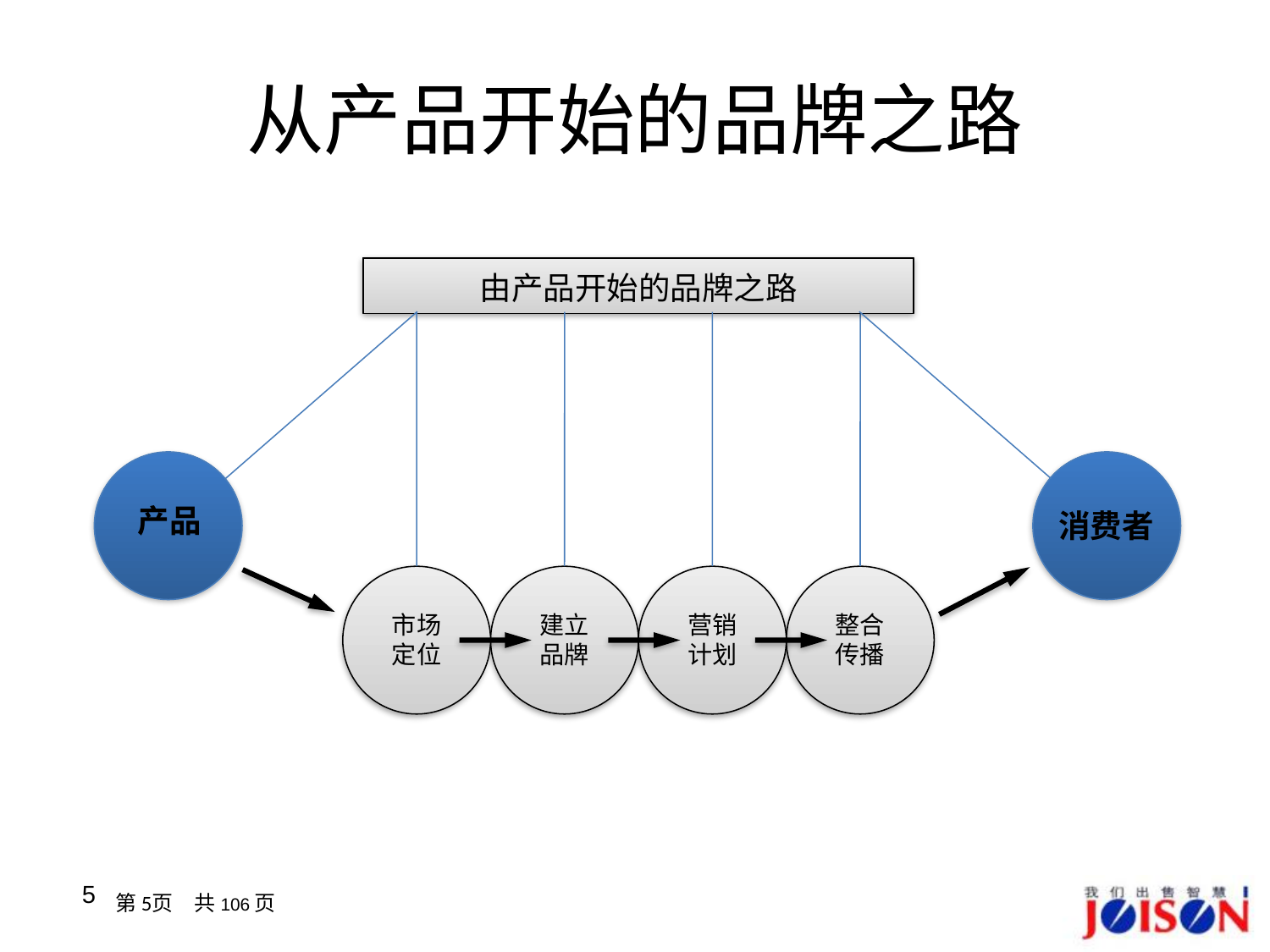

# 从产品开始的品牌之路

由产品开始的品牌之路

市场
定位

建立
品牌

营销
计划

整合
传播

产品

消费者
5